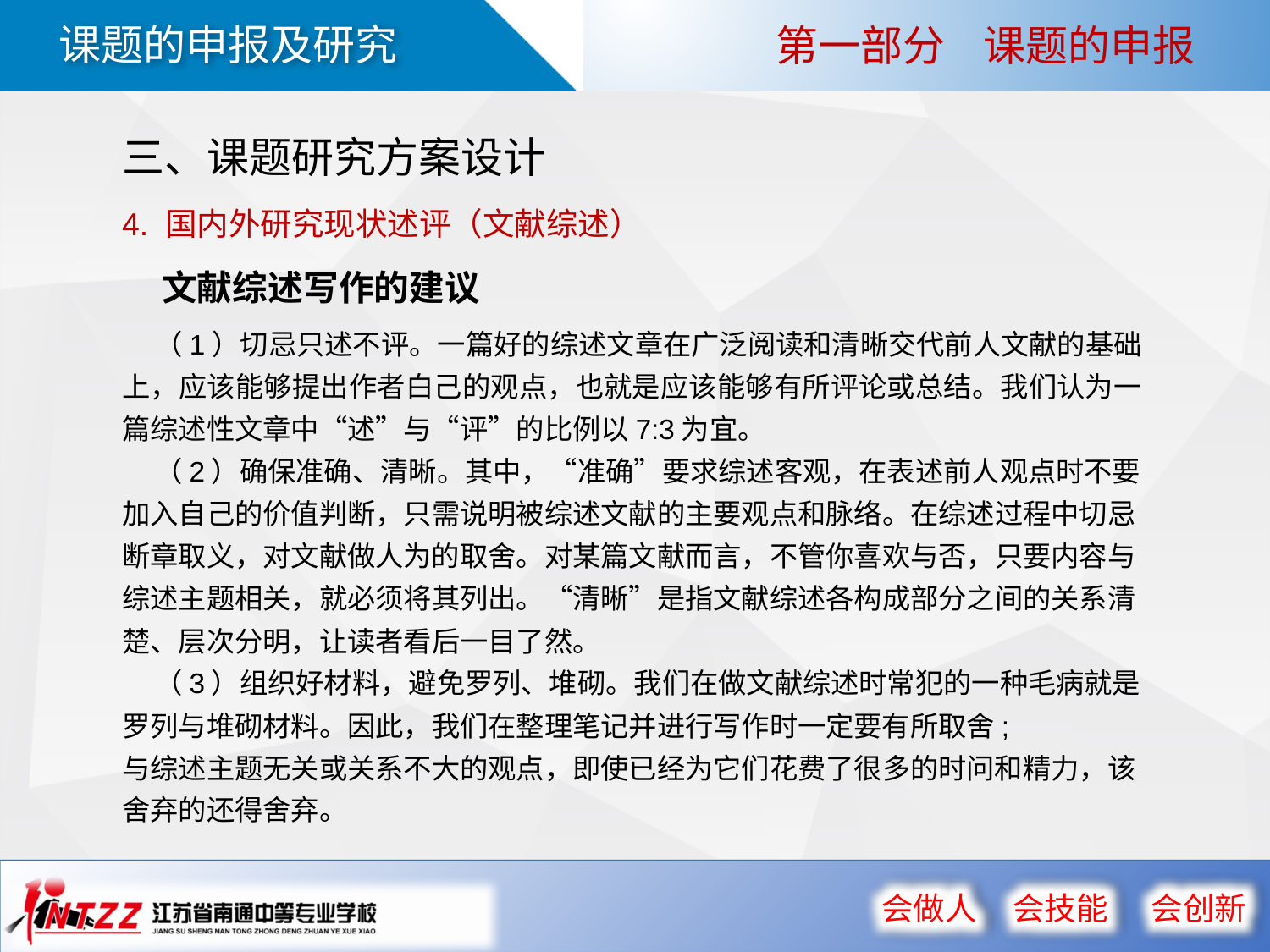

第一部分    课题的申报
三、课题研究方案设计
4. 国内外研究现状述评（文献综述）

    文献综述写作的建议
    （1）切忌只述不评。一篇好的综述文章在广泛阅读和清晰交代前人文献的基础上，应该能够提出作者白己的观点，也就是应该能够有所评论或总结。我们认为一篇综述性文章中“述”与“评”的比例以7:3为宜。
    （2）确保准确、清晰。其中，“准确”要求综述客观，在表述前人观点时不要加入自己的价值判断，只需说明被综述文献的主要观点和脉络。在综述过程中切忌断章取义，对文献做人为的取舍。对某篇文献而言，不管你喜欢与否，只要内容与综述主题相关，就必须将其列出。“清晰”是指文献综述各构成部分之间的关系清楚、层次分明，让读者看后一目了然。
    （3）组织好材料，避免罗列、堆砌。我们在做文献综述时常犯的一种毛病就是罗列与堆砌材料。因此，我们在整理笔记并进行写作时一定要有所取舍;
与综述主题无关或关系不大的观点，即使已经为它们花费了很多的时问和精力，该舍弃的还得舍弃。